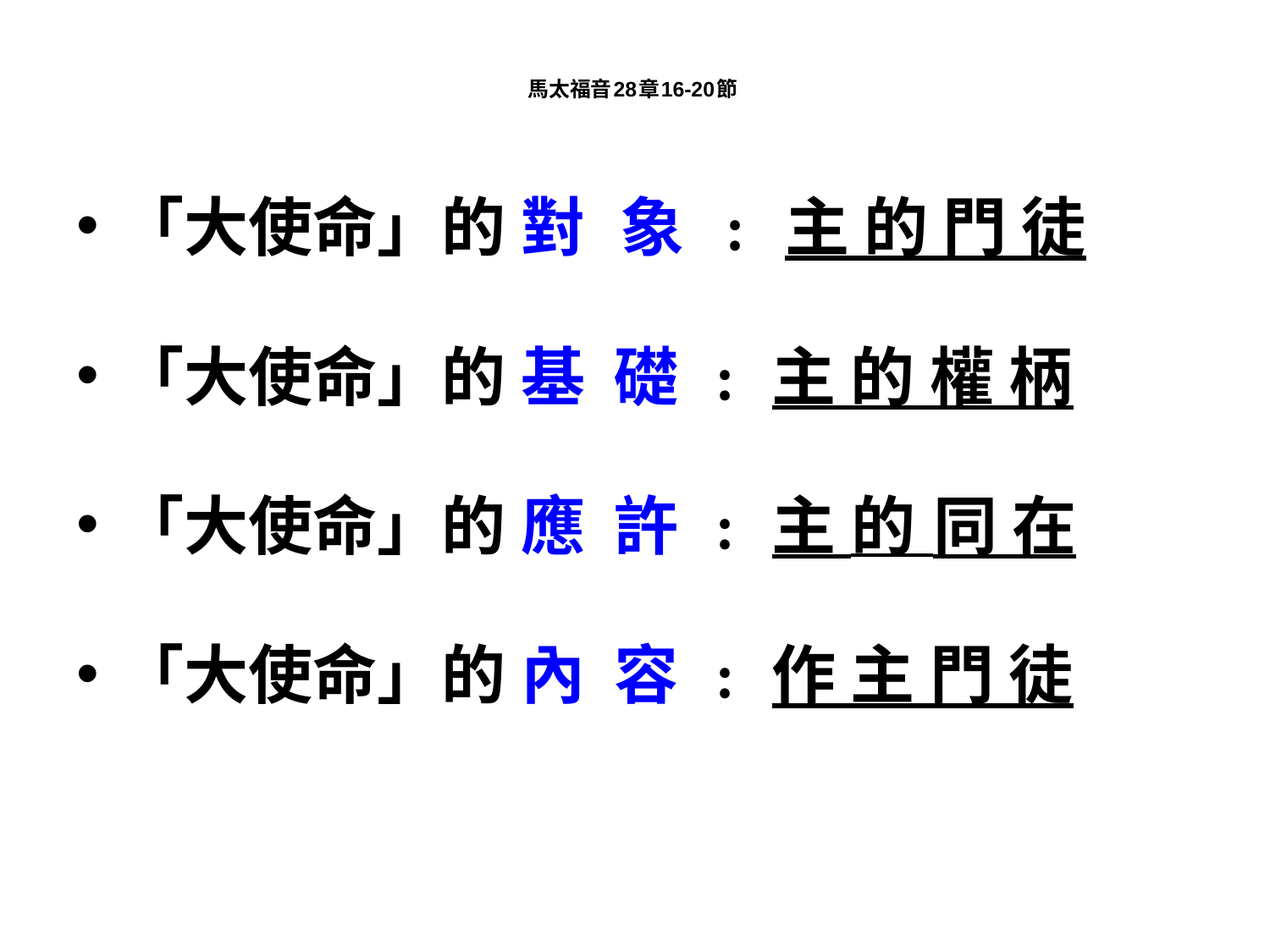

# 馬太福音28章16-20節
「大使命」的 對  象 ﹕ 主 的 門 徒

「大使命」的 基  礎 ﹕ 主 的 權 柄

「大使命」的 應  許 ﹕ 主 的 同 在

「大使命」的 內  容 ﹕ 作 主 門 徒